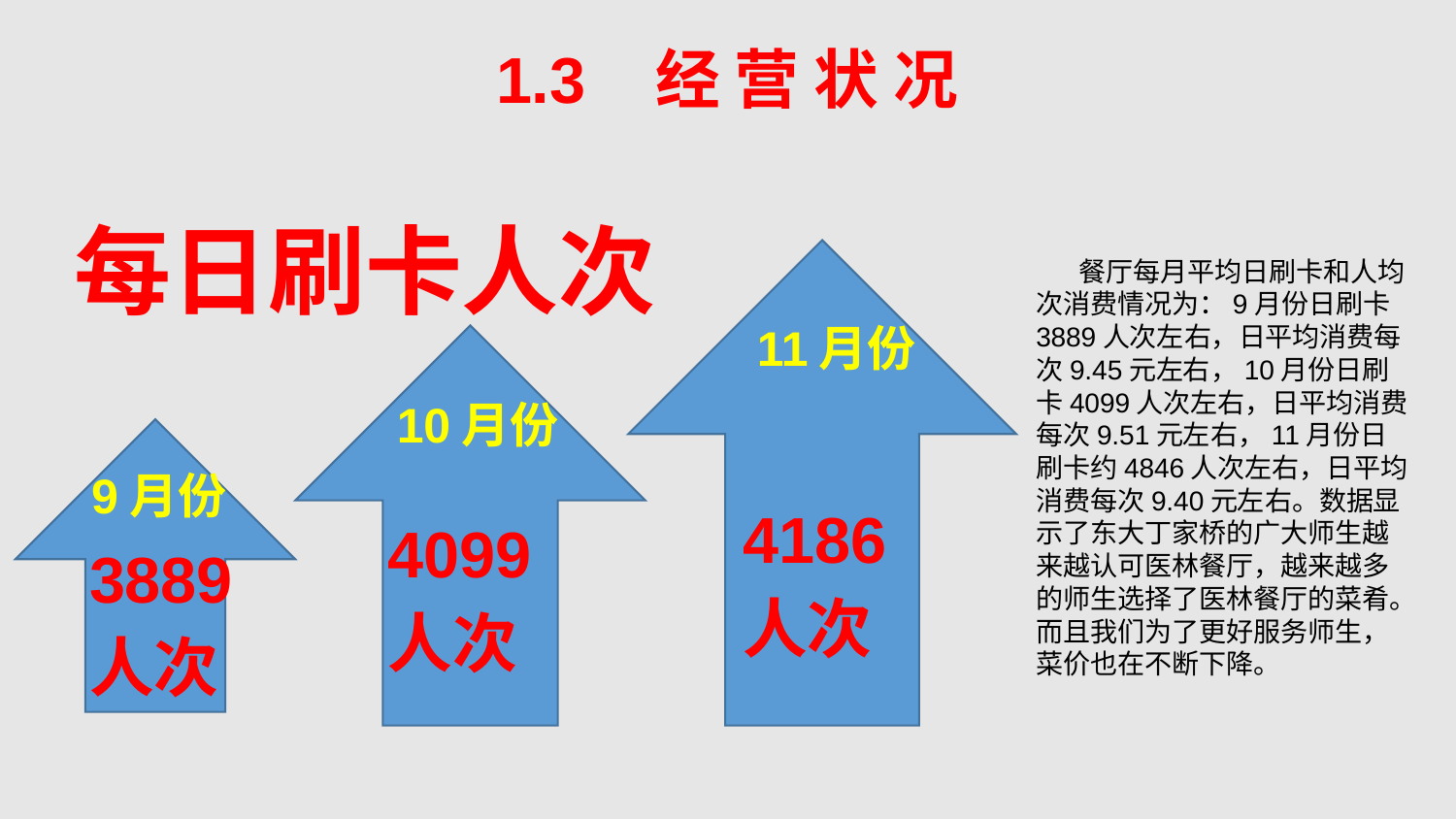

1.3   经 营 状 况
| 每日刷卡人次 |
| --- |

| 11月份 |
| --- |

      餐厅每月平均日刷卡和人均次消费情况为：9月份日刷卡3889人次左右，日平均消费每次9.45元左右，10月份日刷卡4099人次左右，日平均消费每次9.51元左右，11月份日刷卡约4846人次左右，日平均消费每次9.40元左右。数据显示了东大丁家桥的广大师生越来越认可医林餐厅，越来越多的师生选择了医林餐厅的菜肴。而且我们为了更好服务师生，菜价也在不断下降。

| 10月份 |
| --- |

| 4186人次 |
| --- |
| 4099 人次 |
| --- |
| 9月份 |
| --- |
| 3889 人次 |
| --- |